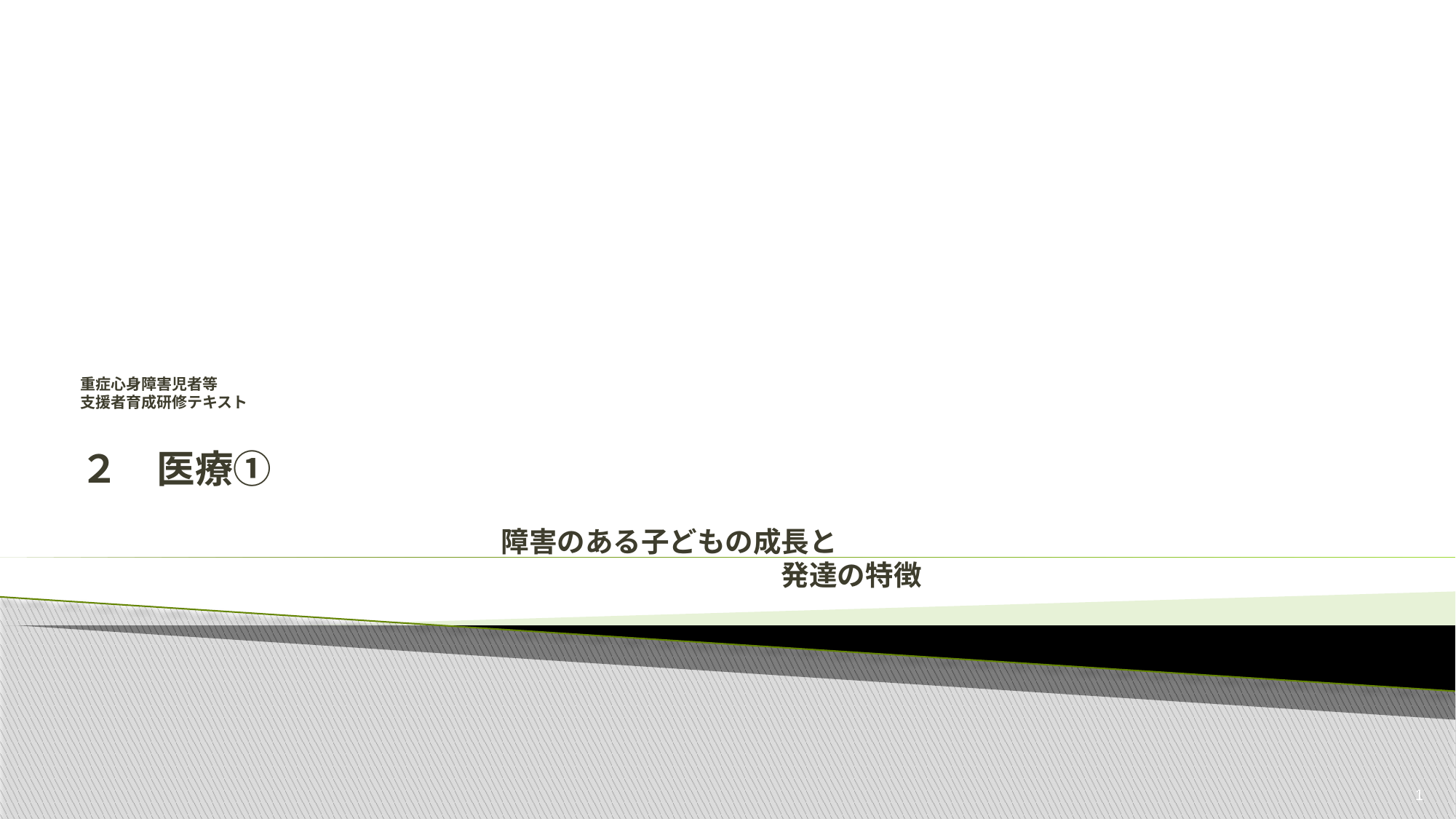

# 重症心身障害児者等 支援者育成研修テキスト ２　医療① 　 　　　　　　　　　　　　　　　障害のある子どもの成長と 　　　　　　　　　　　　　　　　　　　　　　　　　発達の特徴
1